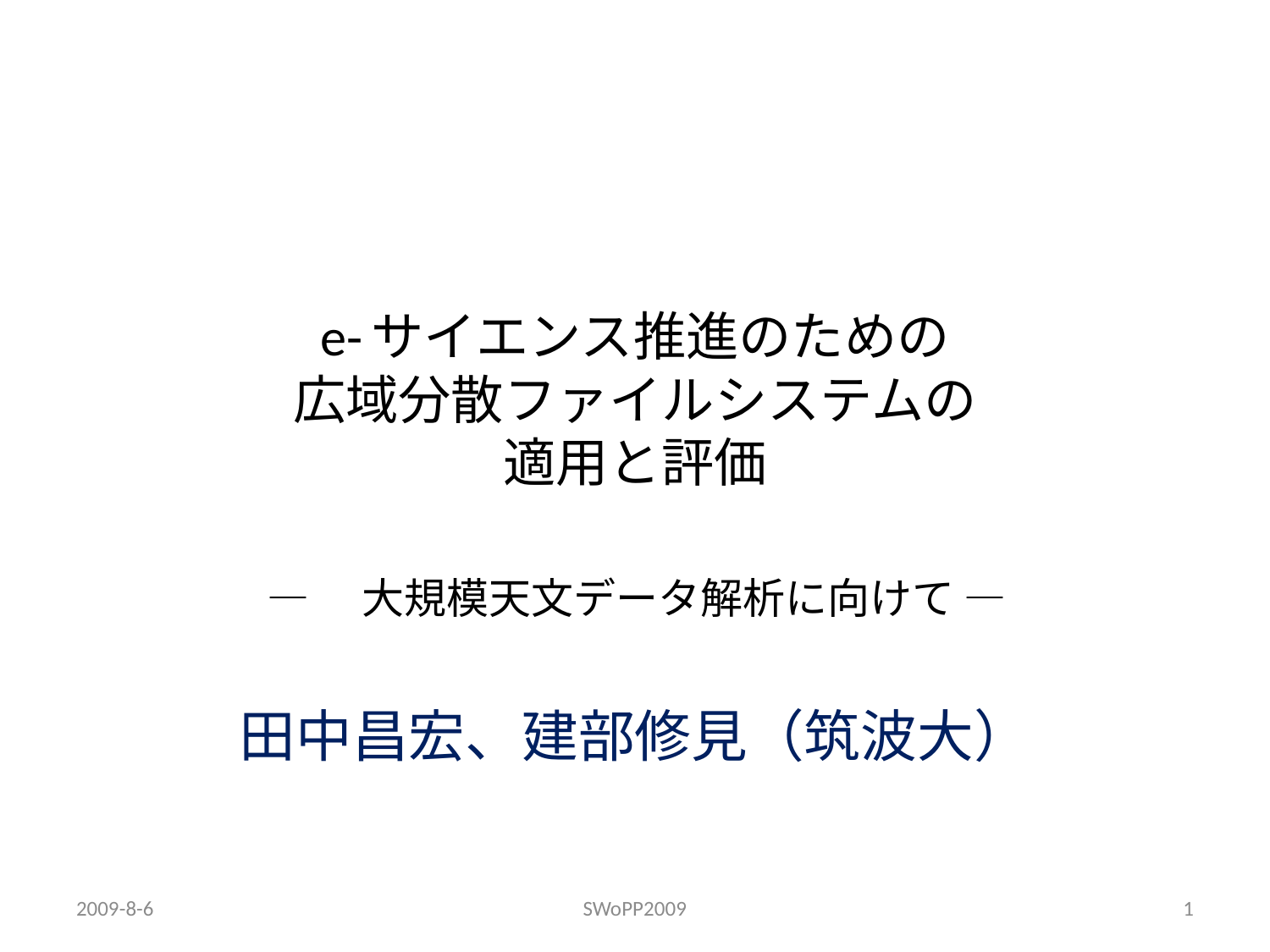

# e-サイエンス推進のための 広域分散ファイルシステムの 適用と評価
―　大規模天文データ解析に向けて ―
田中昌宏、建部修見（筑波大）
2009-8-6
SWoPP2009
1